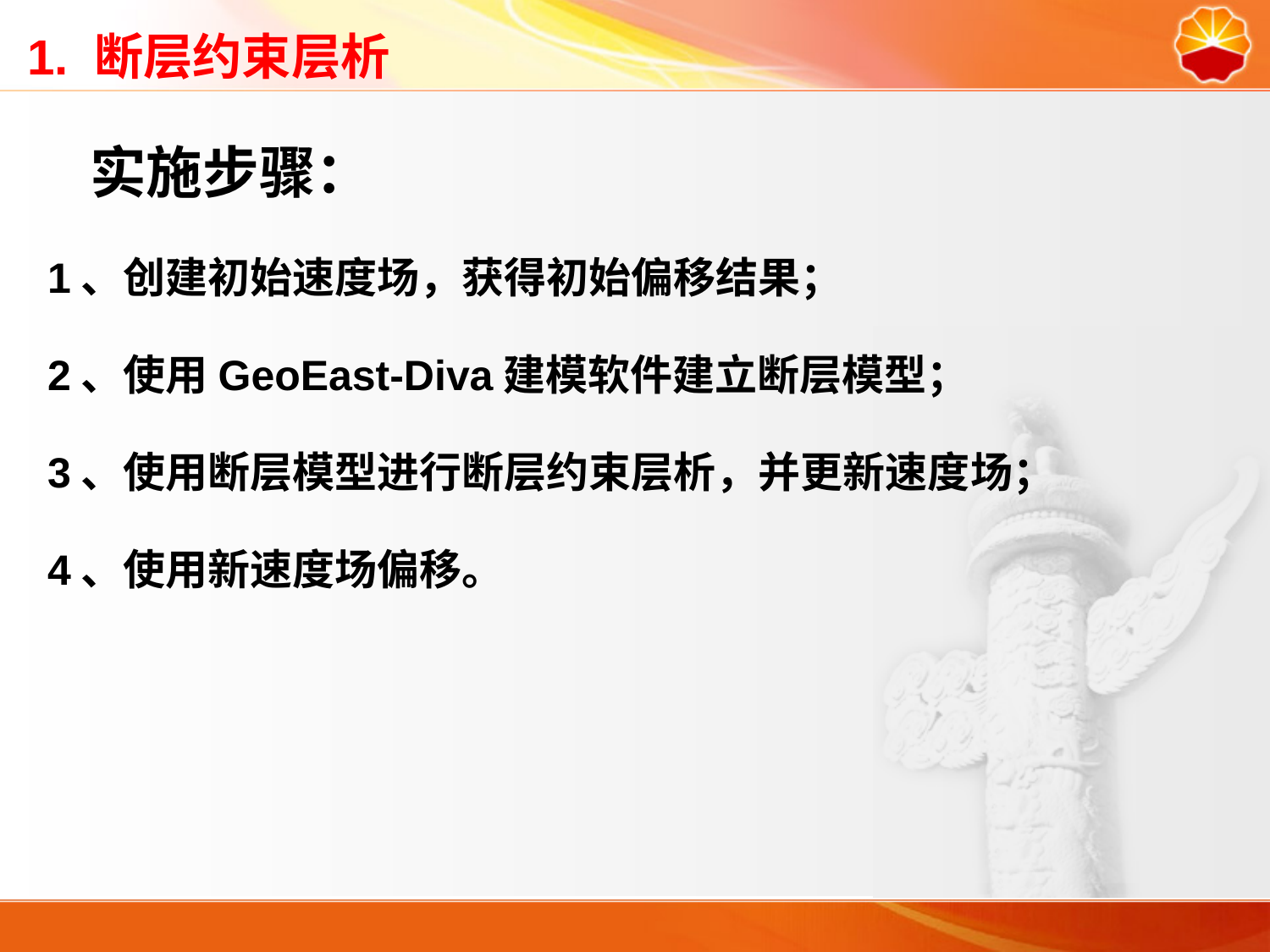

1. 断层约束层析
实施步骤：
1、创建初始速度场，获得初始偏移结果；
2、使用GeoEast-Diva建模软件建立断层模型；
3、使用断层模型进行断层约束层析，并更新速度场；
4、使用新速度场偏移。